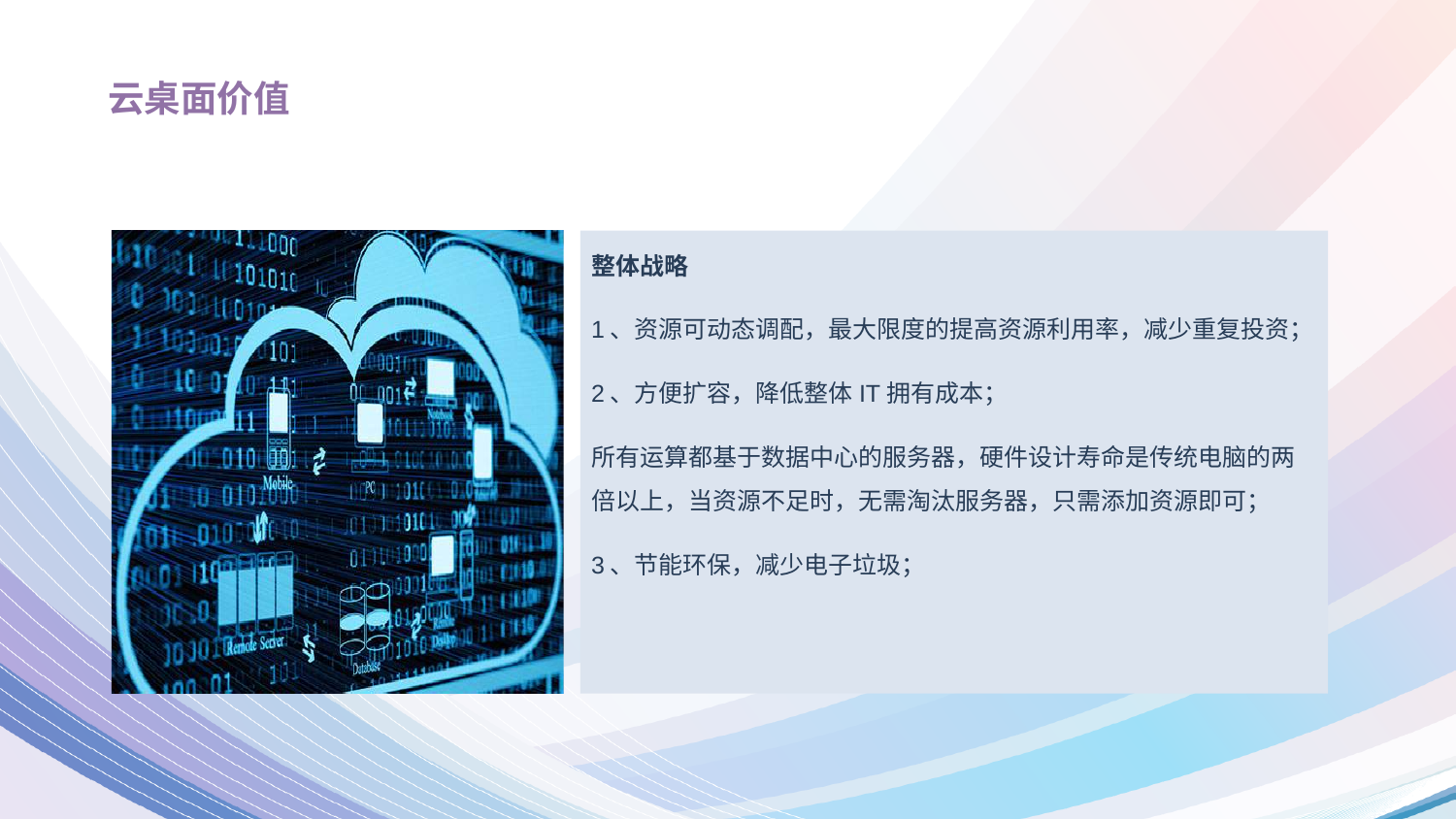

云桌面价值

整体战略
1、资源可动态调配，最大限度的提高资源利用率，减少重复投资；
2、方便扩容，降低整体IT拥有成本；
所有运算都基于数据中心的服务器，硬件设计寿命是传统电脑的两倍以上，当资源不足时，无需淘汰服务器，只需添加资源即可；
3、节能环保，减少电子垃圾；